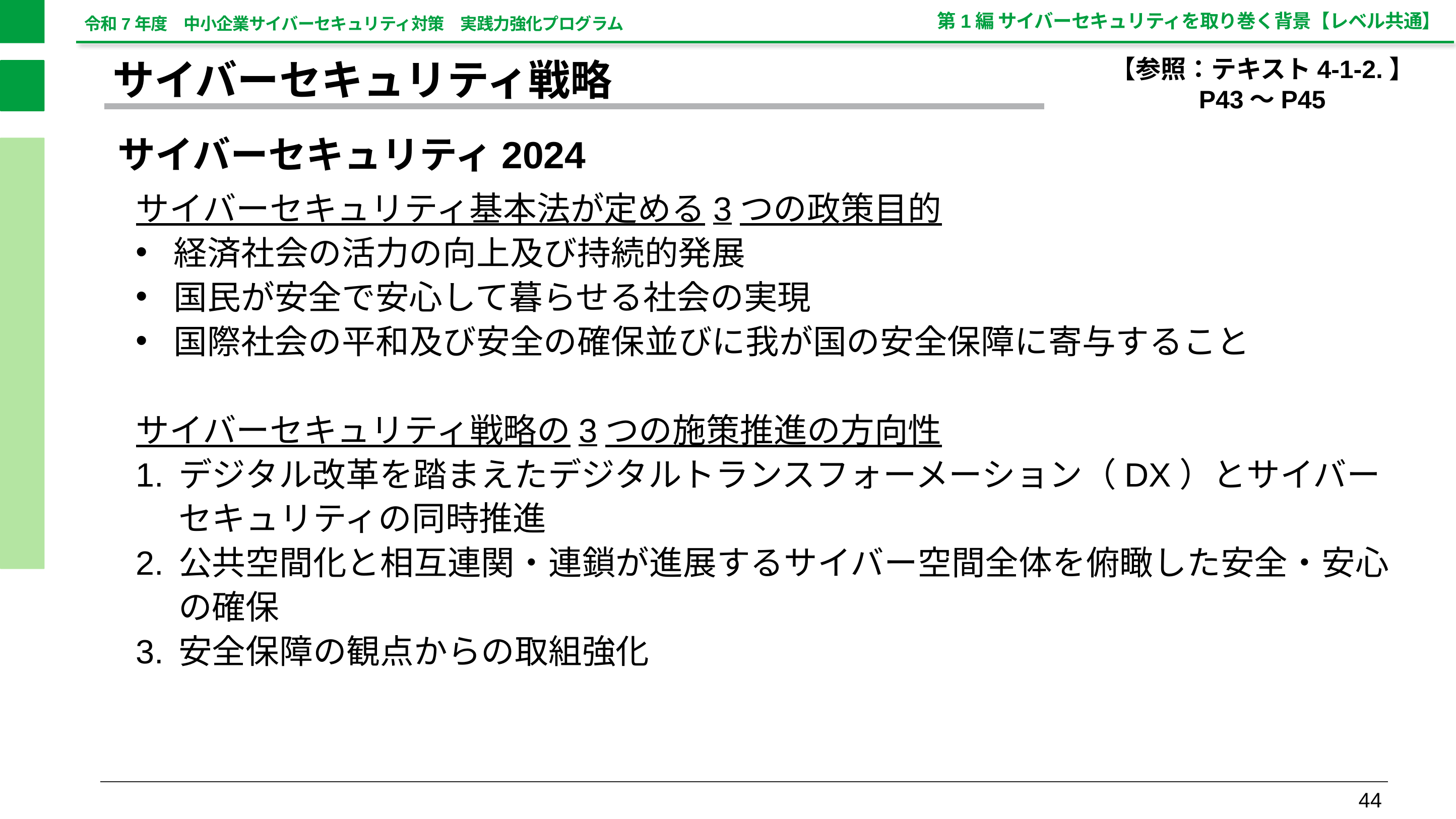

第1編 サイバーセキュリティを取り巻く背景【レベル共通】
【参照：テキスト4-1-2.】
P43～P45
サイバーセキュリティ戦略
サイバーセキュリティ2024
サイバーセキュリティ基本法が定める3つの政策目的
経済社会の活力の向上及び持続的発展
国民が安全で安心して暮らせる社会の実現
国際社会の平和及び安全の確保並びに我が国の安全保障に寄与すること

サイバーセキュリティ戦略の3つの施策推進の方向性
デジタル改革を踏まえたデジタルトランスフォーメーション（DX）とサイバーセキュリティの同時推進
公共空間化と相互連関・連鎖が進展するサイバー空間全体を俯瞰した安全・安心の確保
安全保障の観点からの取組強化